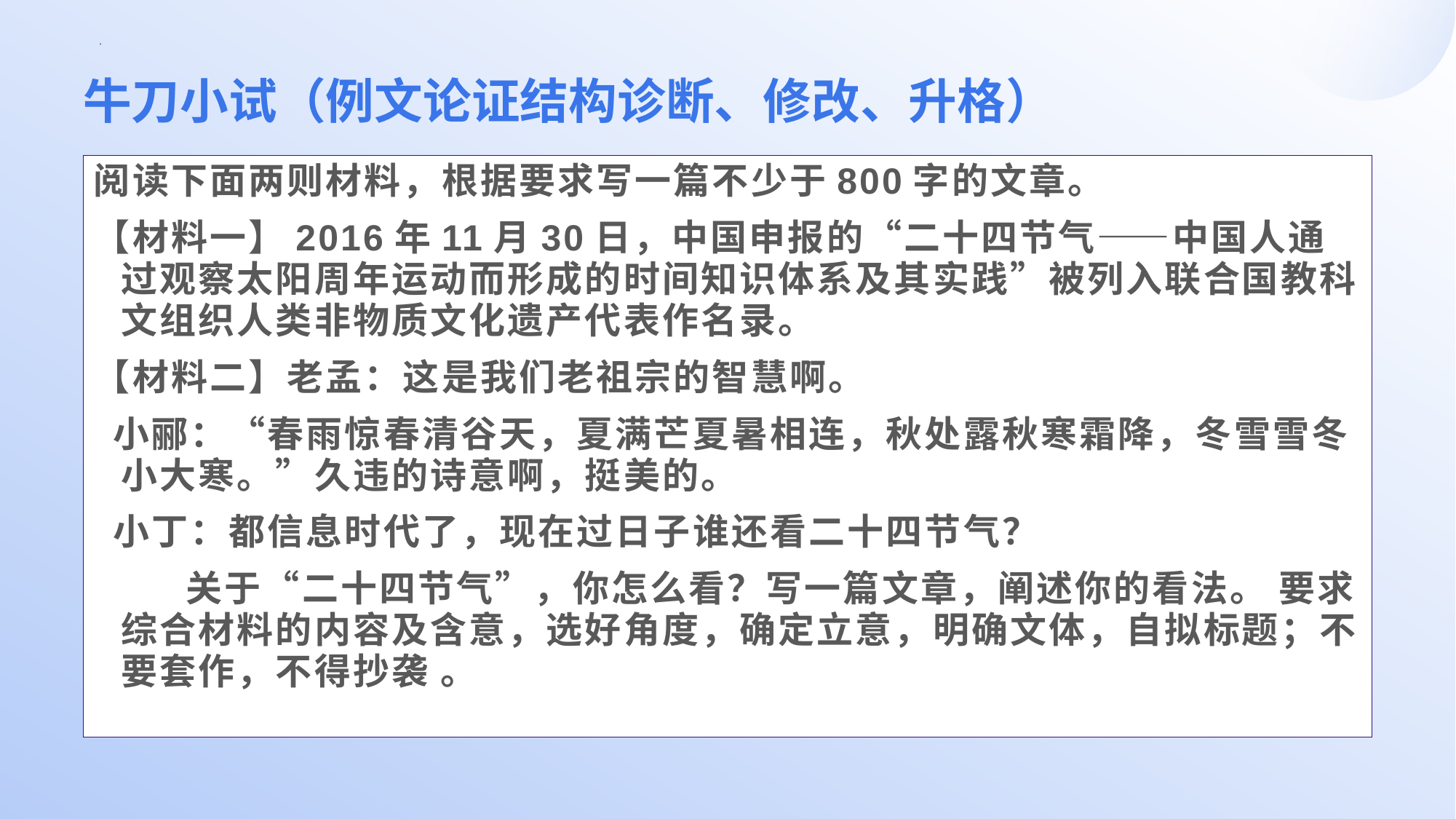

# 牛刀小试（例文论证结构诊断、修改、升格）
阅读下面两则材料，根据要求写一篇不少于800字的文章。
【材料一】2016年11月30日，中国申报的“二十四节气——中国人通过观察太阳周年运动而形成的时间知识体系及其实践”被列入联合国教科文组织人类非物质文化遗产代表作名录。
【材料二】老孟：这是我们老祖宗的智慧啊。
 小郦：“春雨惊春清谷天，夏满芒夏暑相连，秋处露秋寒霜降，冬雪雪冬小大寒。”久违的诗意啊，挺美的。
 小丁：都信息时代了，现在过日子谁还看二十四节气？
        关于“二十四节气”，你怎么看？写一篇文章，阐述你的看法。 要求综合材料的内容及含意，选好角度，确定立意，明确文体，自拟标题；不要套作，不得抄袭 。